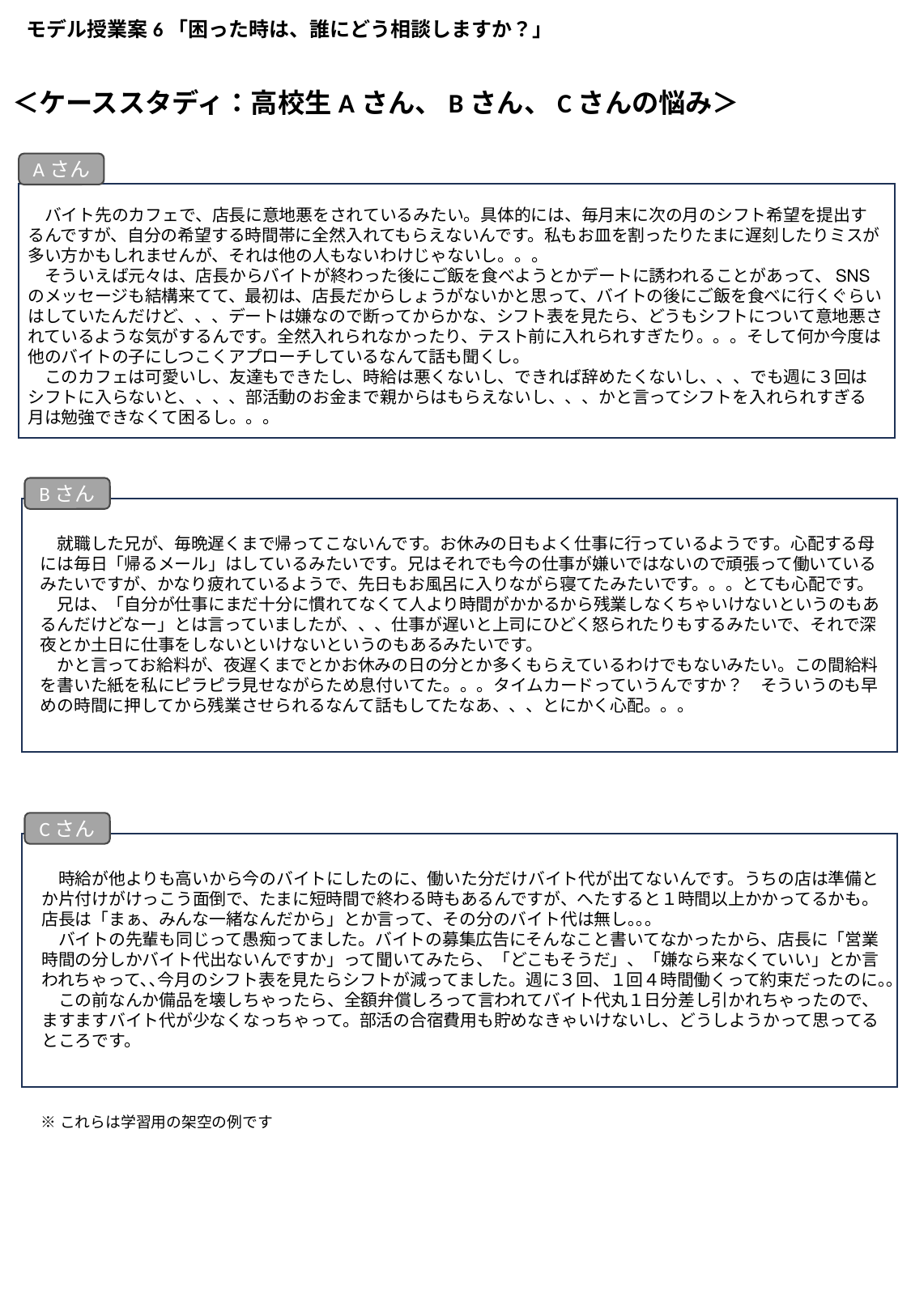

モデル授業案6「困った時は、誰にどう相談しますか？」
＜ケーススタディ：高校生Aさん、Bさん、Cさんの悩み＞
Aさん

　バイト先のカフェで、店長に意地悪をされているみたい。具体的には、毎月末に次の月のシフト希望を提出するんですが、自分の希望する時間帯に全然入れてもらえないんです。私もお皿を割ったりたまに遅刻したりミスが多い方かもしれませんが、それは他の人もないわけじゃないし。。。
　そういえば元々は、店長からバイトが終わった後にご飯を食べようとかデートに誘われることがあって、SNSのメッセージも結構来てて、最初は、店長だからしょうがないかと思って、バイトの後にご飯を食べに行くぐらいはしていたんだけど、、、デートは嫌なので断ってからかな、シフト表を見たら、どうもシフトについて意地悪されているような気がするんです。全然入れられなかったり、テスト前に入れられすぎたり。。。そして何か今度は他のバイトの子にしつこくアプローチしているなんて話も聞くし。
　このカフェは可愛いし、友達もできたし、時給は悪くないし、できれば辞めたくないし、、、でも週に３回はシフトに入らないと、、、、部活動のお金まで親からはもらえないし、、、かと言ってシフトを入れられすぎる月は勉強できなくて困るし。。。
Bさん

　就職した兄が、毎晩遅くまで帰ってこないんです。お休みの日もよく仕事に行っているようです。心配する母
には毎日「帰るメール」はしているみたいです。兄はそれでも今の仕事が嫌いではないので頑張って働いている
みたいですが、かなり疲れているようで、先日もお風呂に入りながら寝てたみたいです。。。とても心配です。
　兄は、「自分が仕事にまだ十分に慣れてなくて人より時間がかかるから残業しなくちゃいけないというのもあ
るんだけどなー」とは言っていましたが、、、仕事が遅いと上司にひどく怒られたりもするみたいで、それで深
夜とか土日に仕事をしないといけないというのもあるみたいです。
　かと言ってお給料が、夜遅くまでとかお休みの日の分とか多くもらえているわけでもないみたい。この間給料
を書いた紙を私にピラピラ見せながらため息付いてた。。。タイムカードっていうんですか？　そういうのも早
めの時間に押してから残業させられるなんて話もしてたなあ、、、とにかく心配。。。
Cさん

　時給が他よりも高いから今のバイトにしたのに、働いた分だけバイト代が出てないんです。うちの店は準備と
か片付けがけっこう面倒で、たまに短時間で終わる時もあるんですが、へたすると１時間以上かかってるかも。
店長は「まぁ、みんな一緒なんだから」とか言って、その分のバイト代は無し｡｡｡
　バイトの先輩も同じって愚痴ってました。バイトの募集広告にそんなこと書いてなかったから、店長に「営業
時間の分しかバイト代出ないんですか」って聞いてみたら、「どこもそうだ」、「嫌なら来なくていい」とか言
われちゃって､､今月のシフト表を見たらシフトが減ってました。週に３回、１回４時間働くって約束だったのに｡｡
　この前なんか備品を壊しちゃったら、全額弁償しろって言われてバイト代丸１日分差し引かれちゃったので、
ますますバイト代が少なくなっちゃって。部活の合宿費用も貯めなきゃいけないし、どうしようかって思ってる
ところです。
※これらは学習用の架空の例です